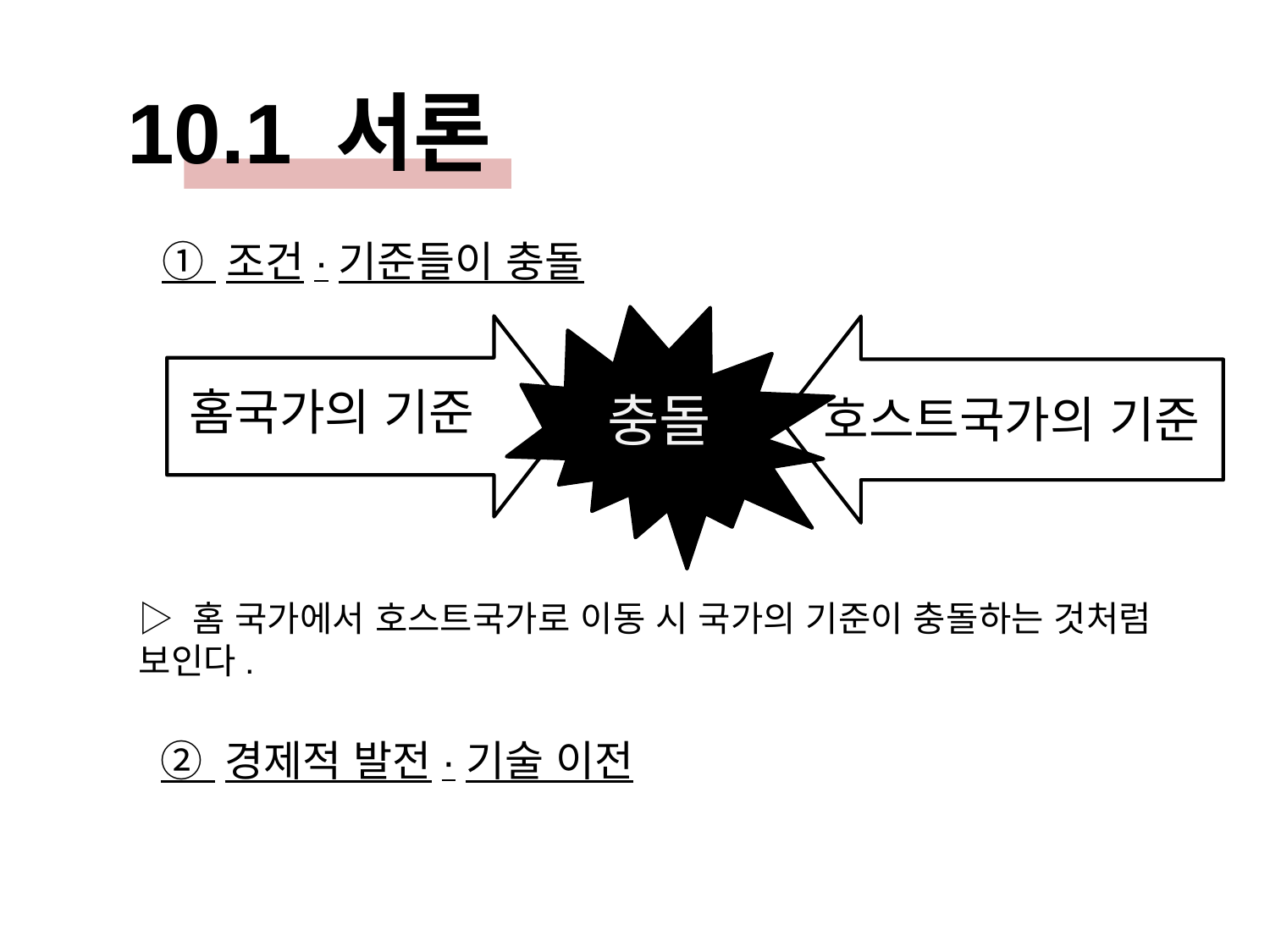

10.1 서론

① 조건·기준들이 충돌

홈국가의 기준
충돌
호스트국가의 기준
▷ 홈 국가에서 호스트국가로 이동 시 국가의 기준이 충돌하는 것처럼 보인다.
② 경제적 발전·기술 이전